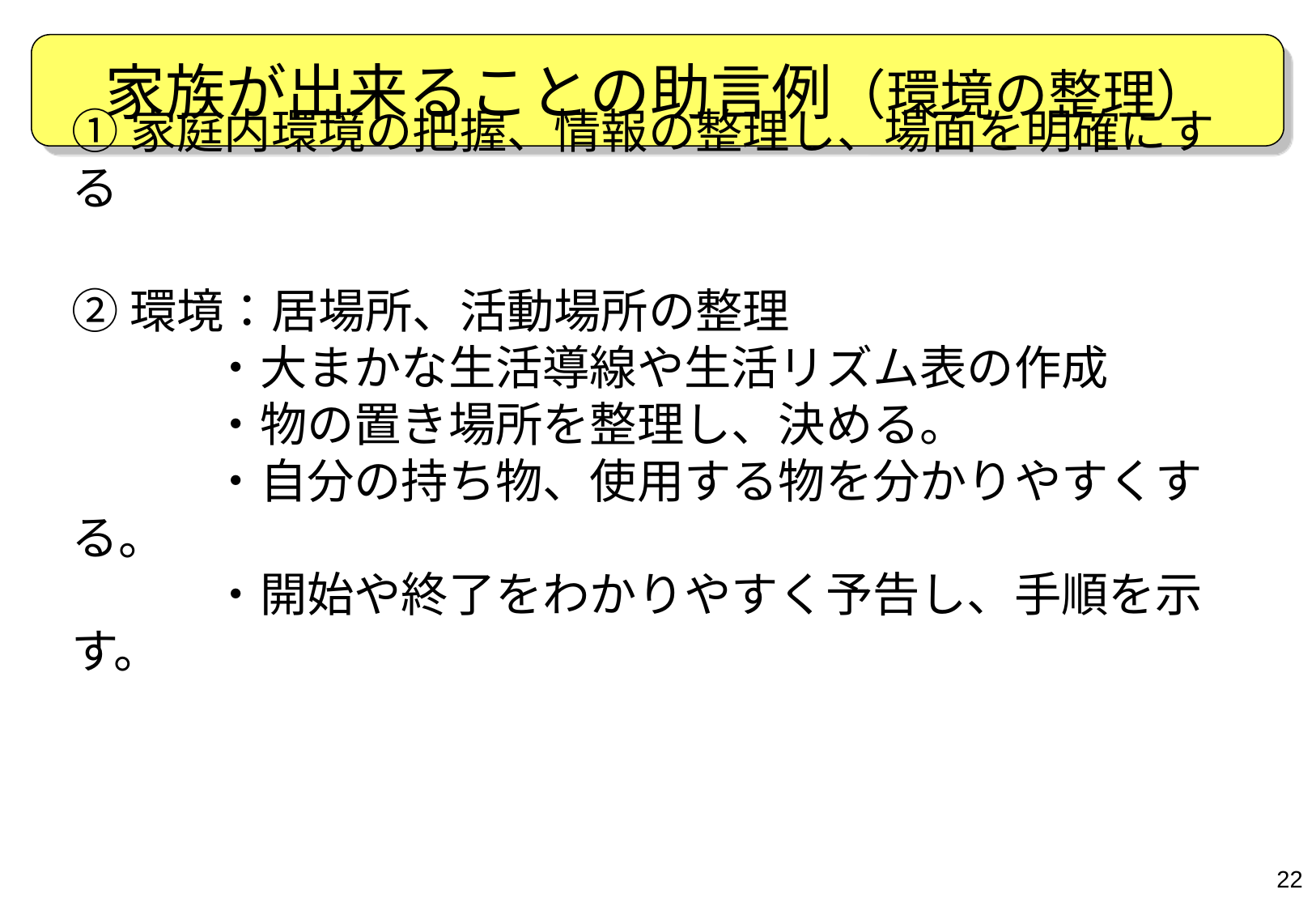

家族が出来ることの助言例（環境の整理）
①家庭内環境の把握、情報の整理し、場面を明確にする

②環境：居場所、活動場所の整理
　　　・大まかな生活導線や生活リズム表の作成
　　　・物の置き場所を整理し、決める。
　　　・自分の持ち物、使用する物を分かりやすくする。
　　　・開始や終了をわかりやすく予告し、手順を示す。

22